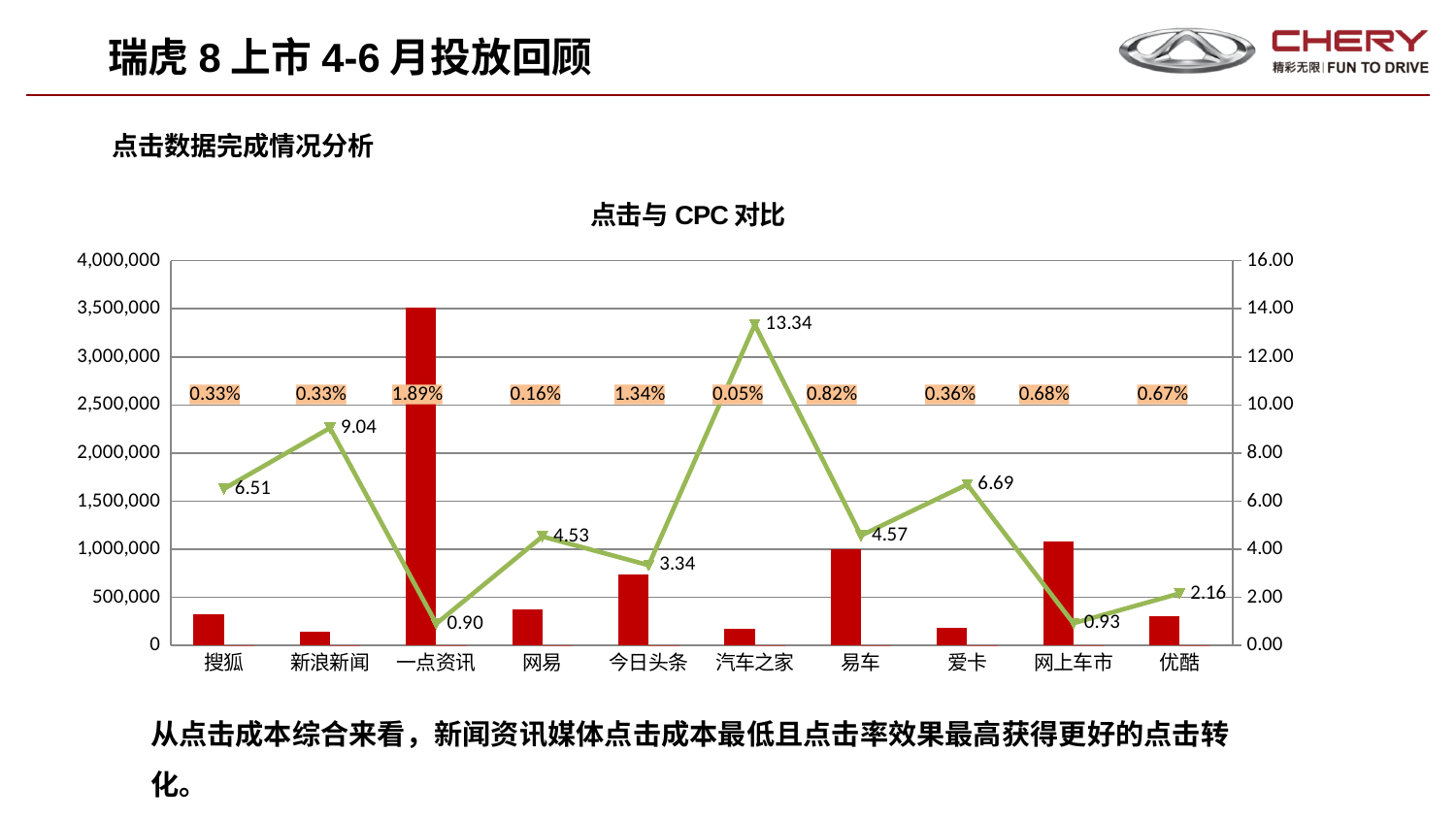

瑞虎8上市4-6月投放回顾
点击数据完成情况分析

### Chart: 点击与CPC对比

| Category | 实际点击 | 点击率 | CPC |
|---|---|---|---|
| 搜狐 | 326189.0 | 0.00334889214152366 | 6.507958452331938 |
| 新浪新闻 | 143768.0 | 0.0032548420325783 | 9.042346001891937 |
| 一点资讯 | 3507179.0 | 0.0189245867591387 | 0.904756906236206 |
| 网易 | 375189.0 | 0.00163845560358878 | 4.53104968429245 |
| 今日头条 | 735650.0 | 0.0133519706140124 | 3.337707626431884 |
| 汽车之家 | 172458.0 | 0.000487328658021018 | 13.33658050075961 |
| 易车 | 996189.0 | 0.00819122190288182 | 4.569970903639318 |
| 爱卡 | 179277.0 | 0.00364058713369634 | 6.693552435616389 |
| 网上车市 | 1080975.0 | 0.00677102076150089 | 0.925090774532251 |
| 优酷 | 302899.0 | 0.0067271424481447 | 2.16313597582488 |
从点击成本综合来看，新闻资讯媒体点击成本最低且点击率效果最高获得更好的点击转化。